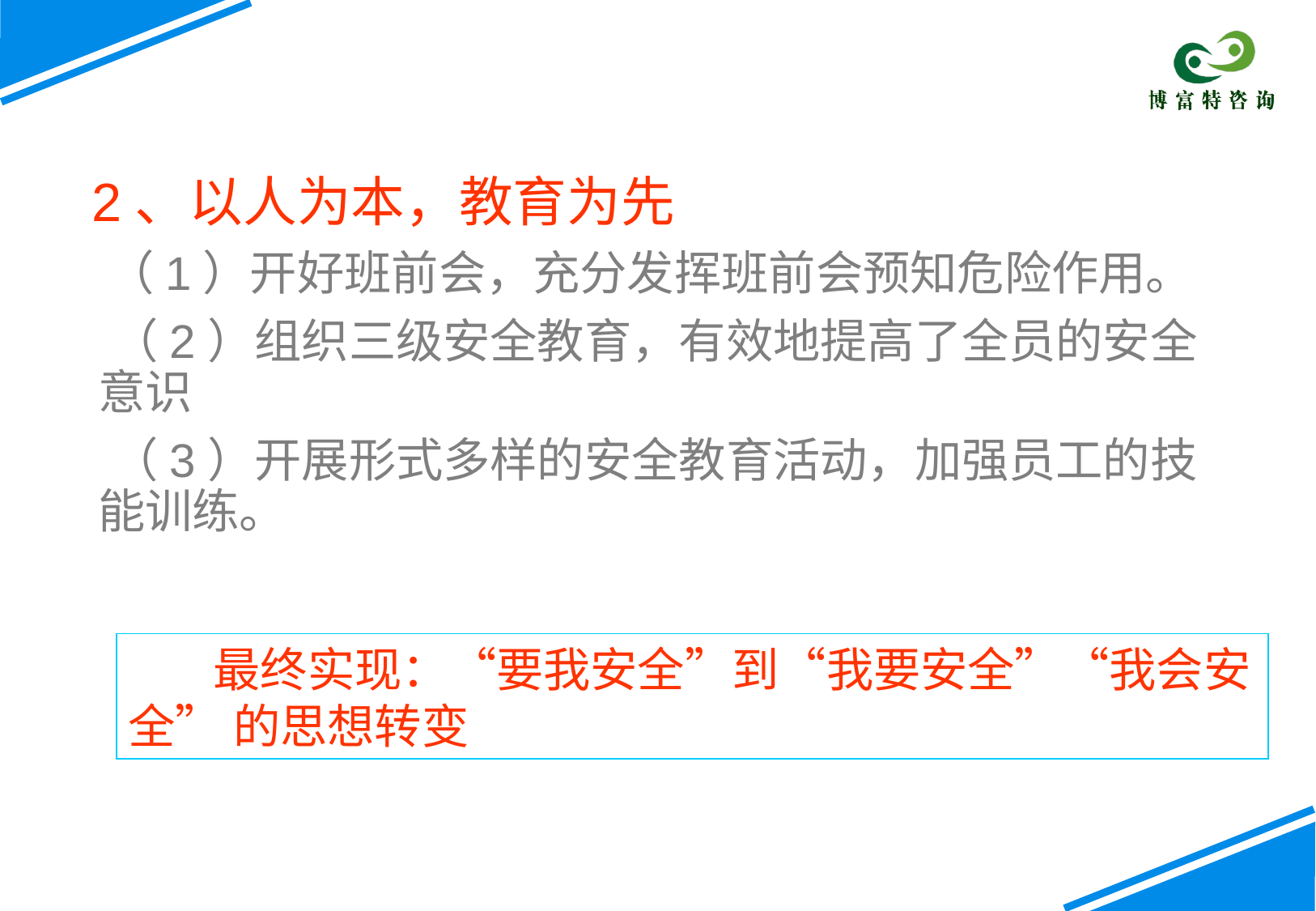

2、以人为本，教育为先
     （1）开好班前会，充分发挥班前会预知危险作用。
     （2）组织三级安全教育，有效地提高了全员的安全意识
     （3）开展形式多样的安全教育活动，加强员工的技能训练。
       最终实现：“要我安全”到“我要安全”“我会安全” 的思想转变